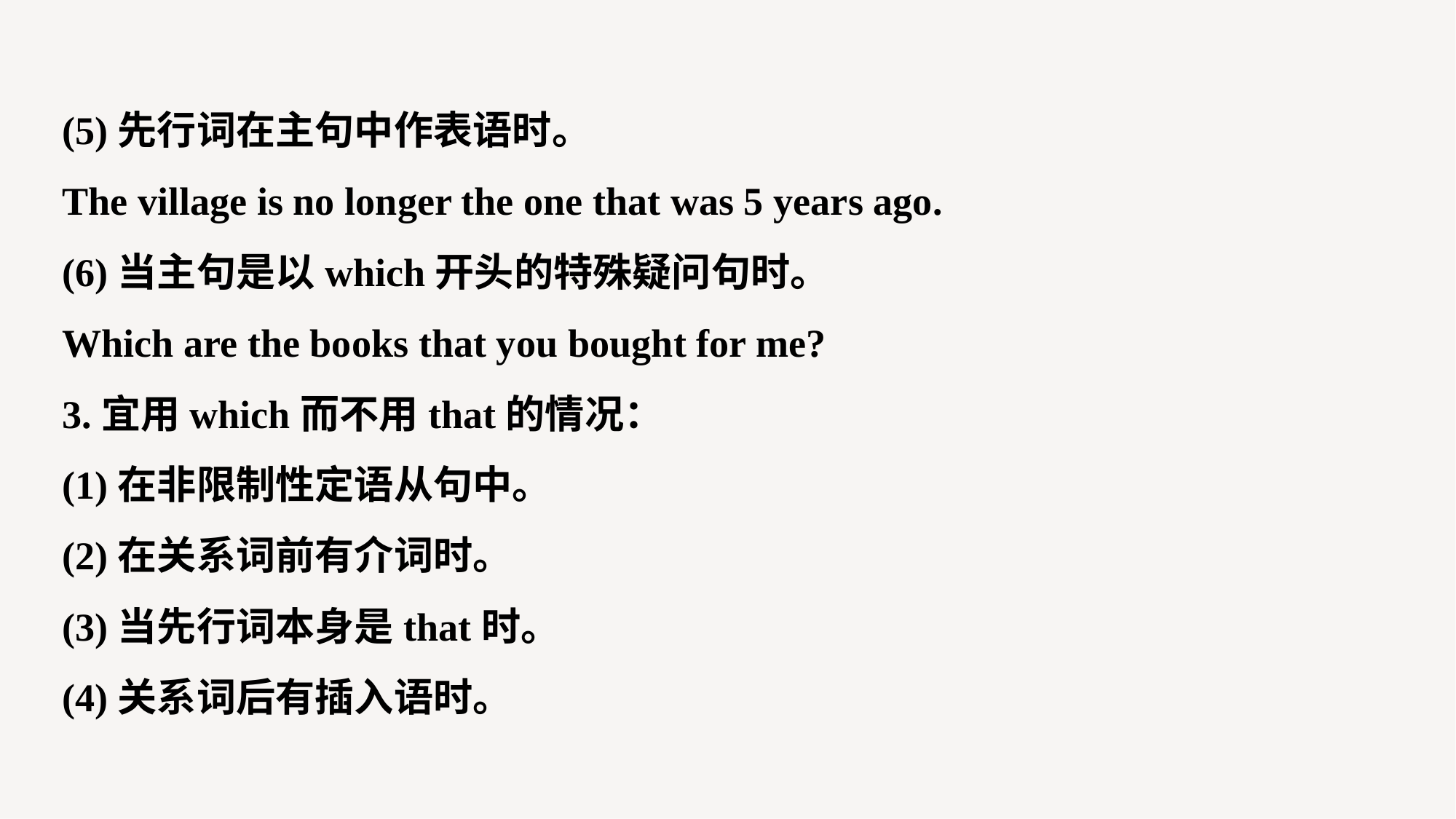

(5)先行词在主句中作表语时。
The village is no longer the one that was 5 years ago.
(6)当主句是以which开头的特殊疑问句时。
Which are the books that you bought for me?
3.宜用which而不用that的情况：
(1)在非限制性定语从句中。
(2)在关系词前有介词时。
(3)当先行词本身是that时。
(4)关系词后有插入语时。